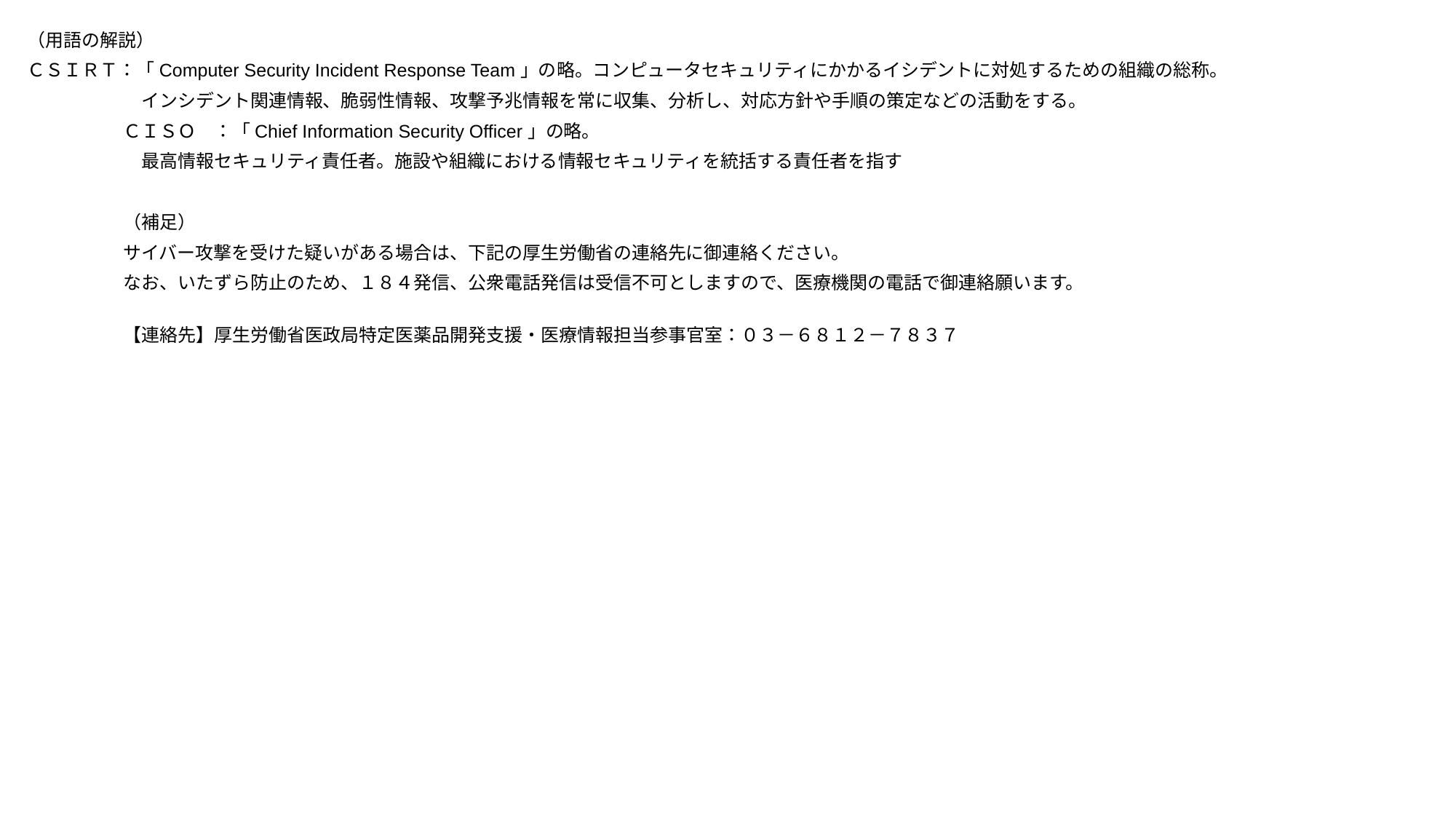

（用語の解説）
ＣＳＩＲＴ：「Computer Security Incident Response Team」の略。コンピュータセキュリティにかかるイシデントに対処するための組織の総称。
　インシデント関連情報、脆弱性情報、攻撃予兆情報を常に収集、分析し、対応方針や手順の策定などの活動をする。
ＣＩＳＯ　：「Chief Information Security Officer」の略。
　最高情報セキュリティ責任者。施設や組織における情報セキュリティを統括する責任者を指す

（補足）
サイバー攻撃を受けた疑いがある場合は、下記の厚生労働省の連絡先に御連絡ください。
なお、いたずら防止のため、１８４発信、公衆電話発信は受信不可としますので、医療機関の電話で御連絡願います。

【連絡先】厚生労働省医政局特定医薬品開発支援・医療情報担当参事官室：０３－６８１２－７８３７